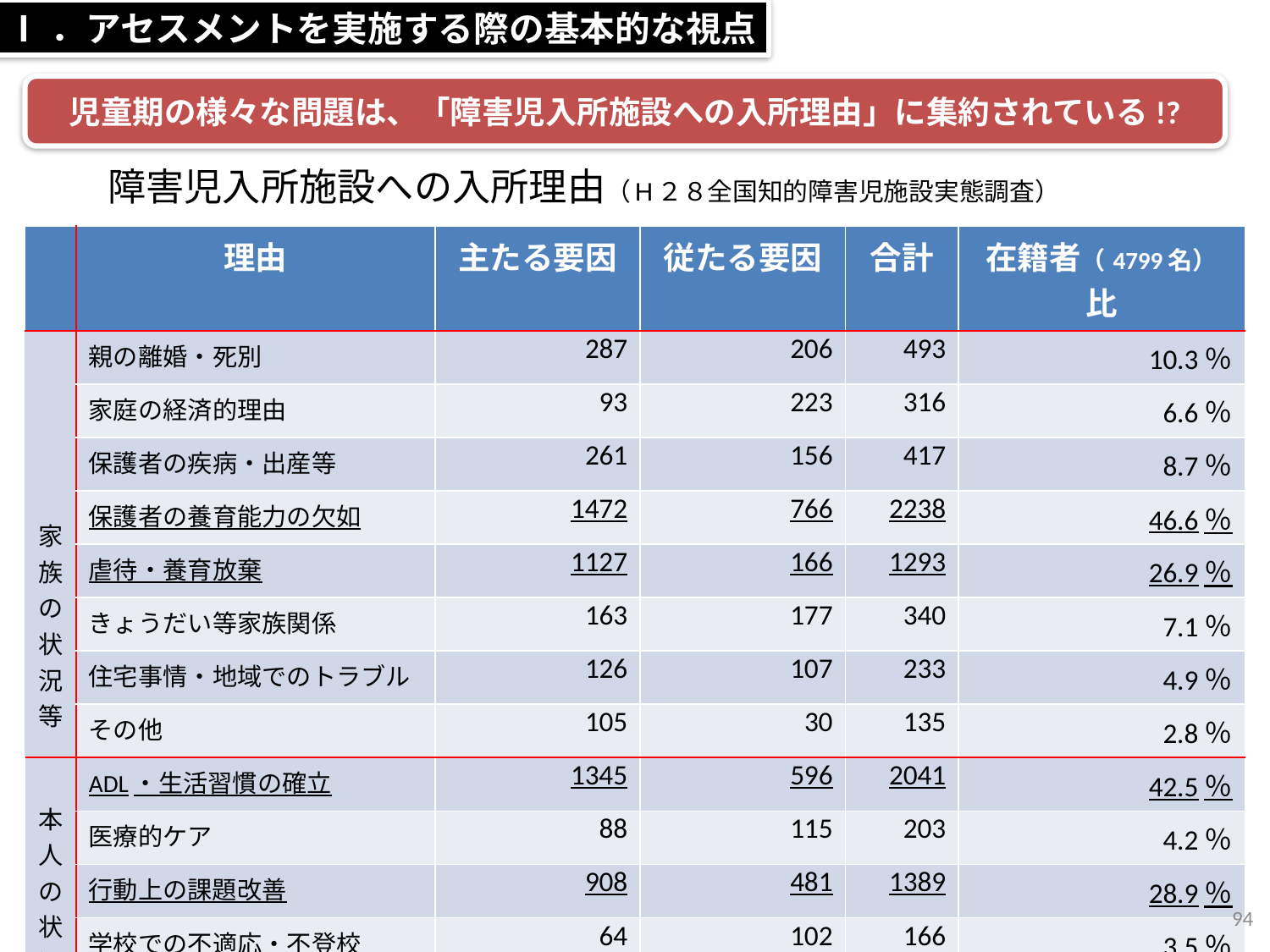

Ⅰ．アセスメントを実施する際の基本的な視点
児童期の様々な問題は、「障害児入所施設への入所理由」に集約されている!?
障害児入所施設への入所理由（H２８全国知的障害児施設実態調査）

|  | 理由 | 主たる要因 | 従たる要因 | 合計 | 在籍者（4799名）比 |
| --- | --- | --- | --- | --- | --- |
| 家族の状況等 | 親の離婚・死別 | 287 | 206 | 493 | 10.3％ |
|  | 家庭の経済的理由 | 93 | 223 | 316 | 6.6％ |
|  | 保護者の疾病・出産等 | 261 | 156 | 417 | 8.7％ |
|  | 保護者の養育能力の欠如 | 1472 | 766 | 2238 | 46.6％ |
|  | 虐待・養育放棄 | 1127 | 166 | 1293 | 26.9％ |
|  | きょうだい等家族関係 | 163 | 177 | 340 | 7.1％ |
|  | 住宅事情・地域でのトラブル | 126 | 107 | 233 | 4.9％ |
|  | その他 | 105 | 30 | 135 | 2.8％ |
| 本人の状況等 | ADL・生活習慣の確立 | 1345 | 596 | 2041 | 42.5％ |
|  | 医療的ケア | 88 | 115 | 203 | 4.2％ |
|  | 行動上の課題改善 | 908 | 481 | 1389 | 28.9％ |
|  | 学校での不適応・不登校 | 64 | 102 | 166 | 3.5％ |
|  | 学校就学・通学 | 458 | 189 | 647 | 13.5％ |
|  | その他 | 88 | 68 | 156 | 3.3％ |
94